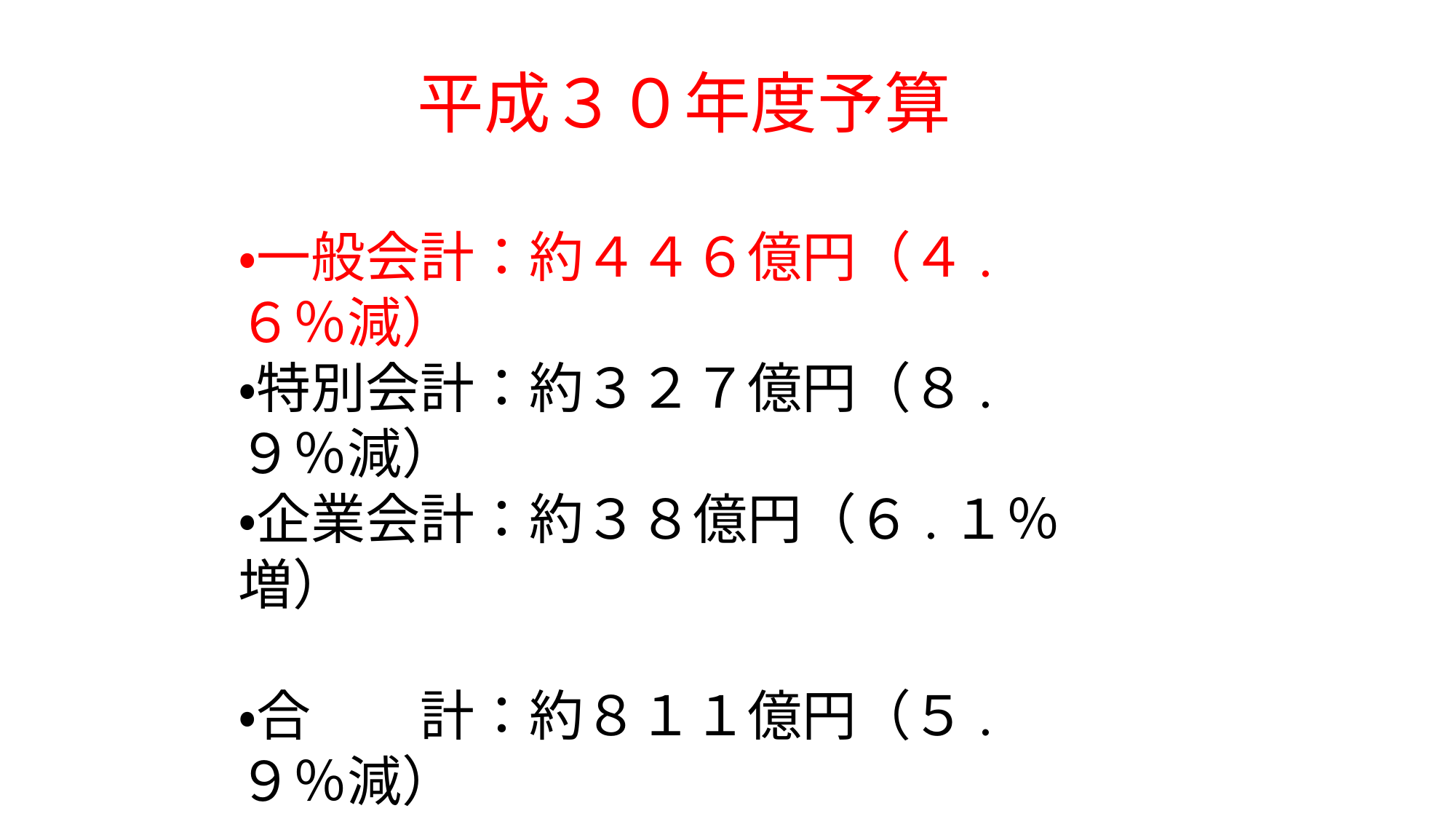

平成３０年度予算
・一般会計：約４４６億円（４.６％減）
・特別会計：約３２７億円（８.９％減）
・企業会計：約３８億円（６.１％増）

・合　　計：約８１１億円（５.９％減）